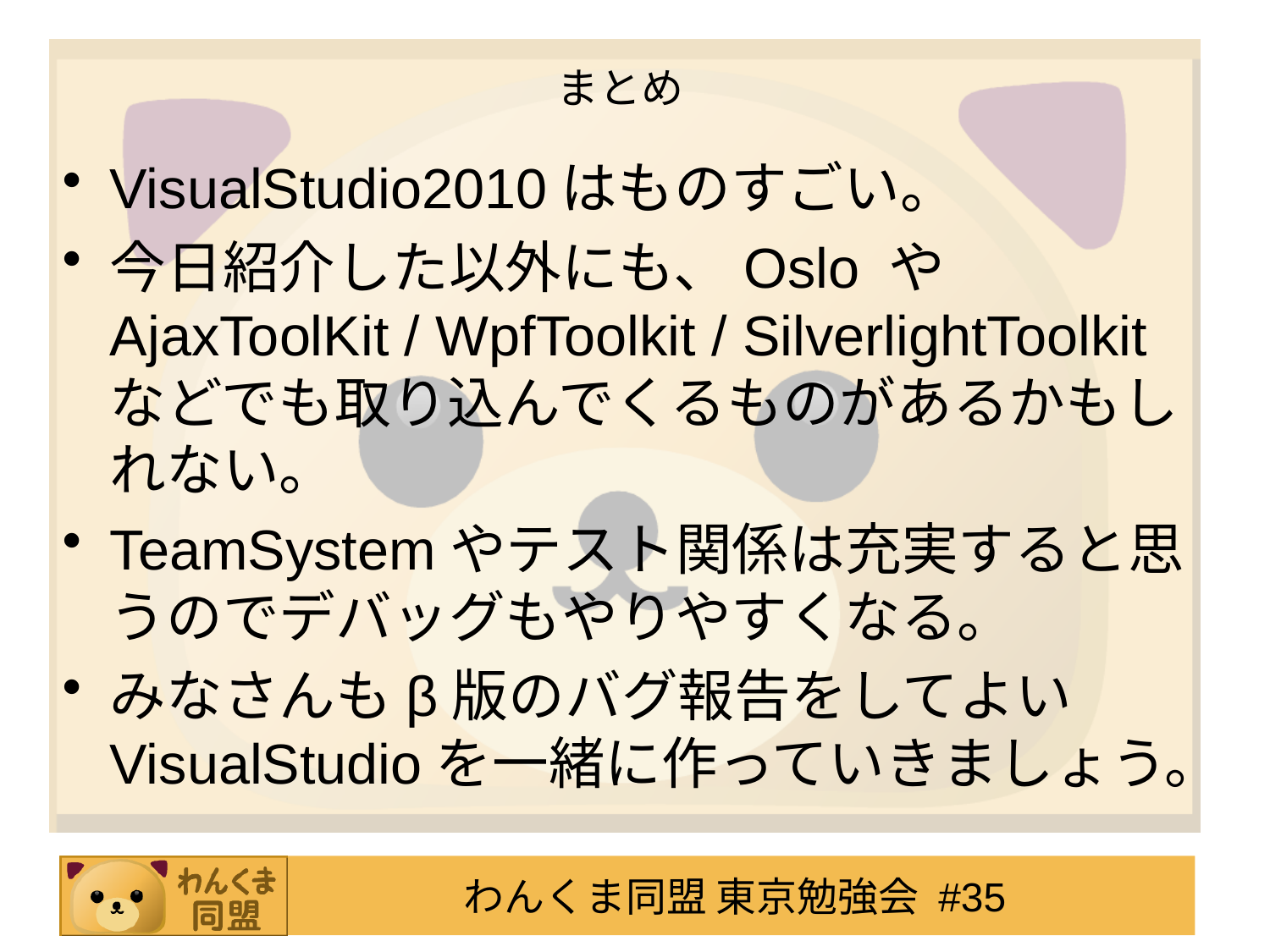

# まとめ
VisualStudio2010はものすごい。
今日紹介した以外にも、Oslo や AjaxToolKit / WpfToolkit / SilverlightToolkit などでも取り込んでくるものがあるかもしれない。
TeamSystemやテスト関係は充実すると思うのでデバッグもやりやすくなる。
みなさんもβ版のバグ報告をしてよいVisualStudioを一緒に作っていきましょう。